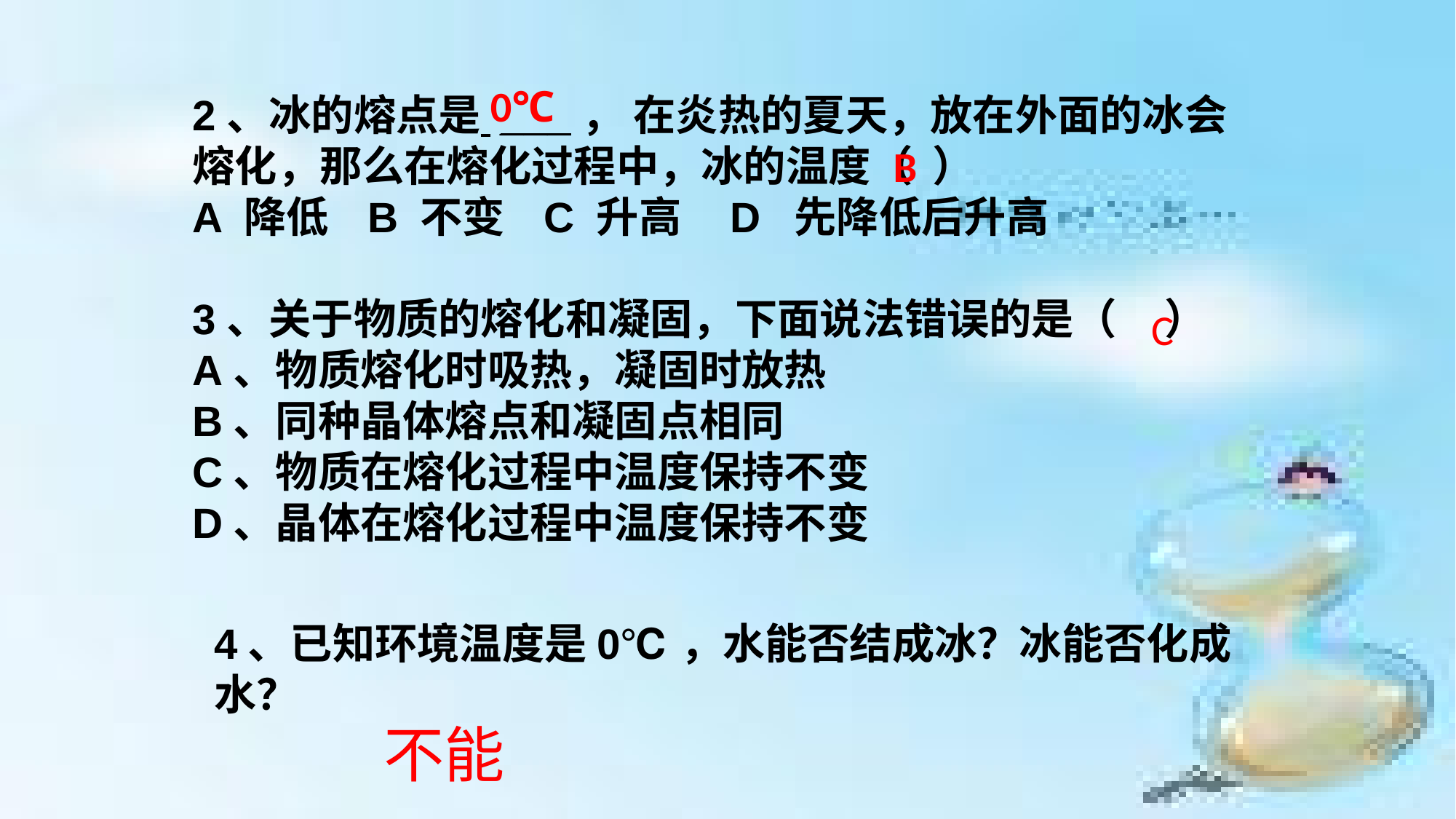

0℃
2、冰的熔点是 ___， 在炎热的夏天，放在外面的冰会熔化，那么在熔化过程中，冰的温度（  ）
A 降低   B 不变   C 升高    D  先降低后升高

3、关于物质的熔化和凝固，下面说法错误的是（     ）
A、物质熔化时吸热，凝固时放热
B、同种晶体熔点和凝固点相同
C、物质在熔化过程中温度保持不变
D、晶体在熔化过程中温度保持不变
B

C
4、已知环境温度是0℃，水能否结成冰？冰能否化成水？
不能